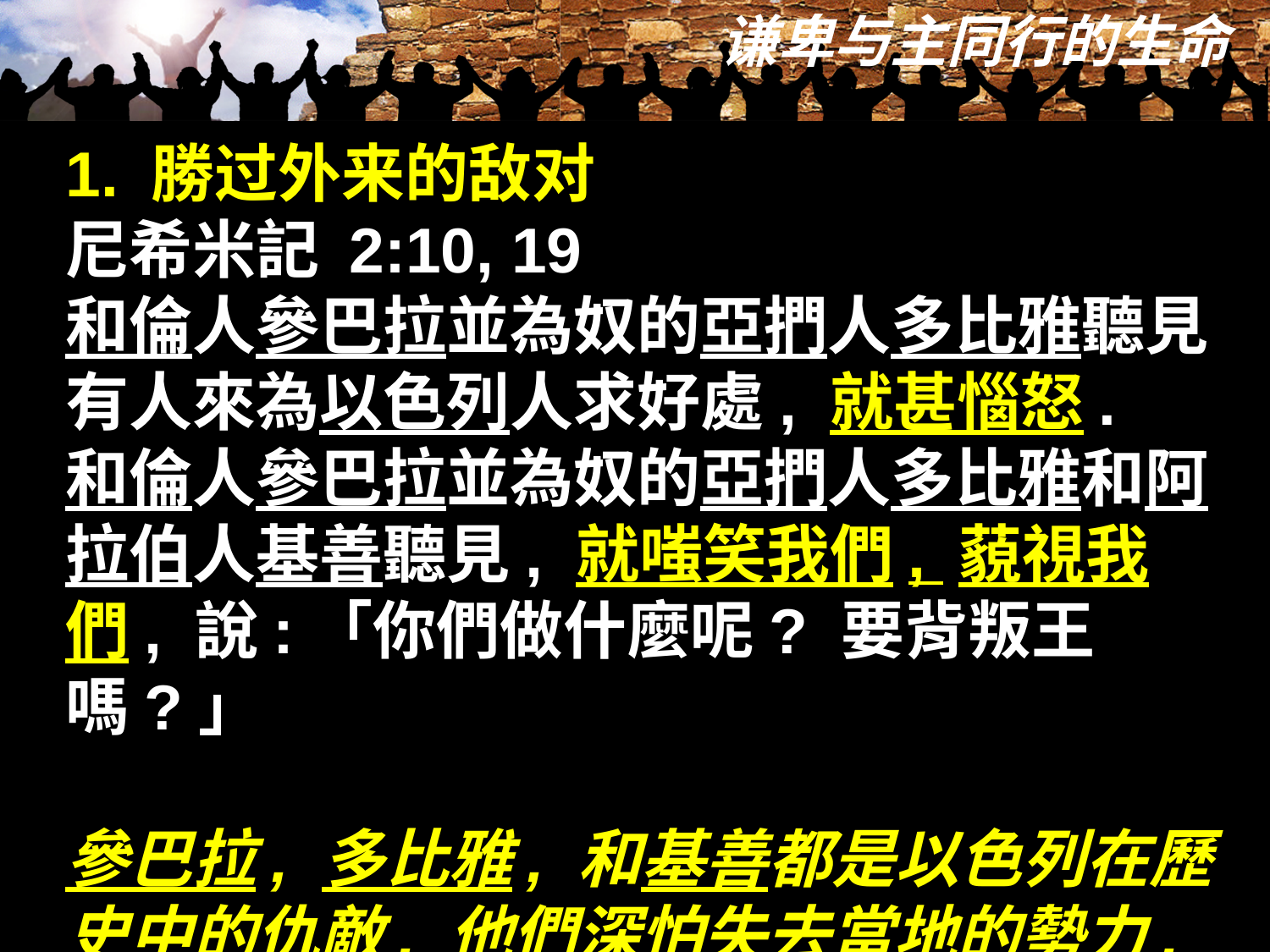

1. 勝过外来的敌对
尼希米記 2:10, 19
和倫人參巴拉並為奴的亞捫人多比雅聽見有人來為以色列人求好處, 就甚惱怒.
和倫人參巴拉並為奴的亞捫人多比雅和阿拉伯人基善聽見, 就嗤笑我們, 藐視我們, 說:「你們做什麼呢? 要背叛王嗎?」

參巴拉, 多比雅, 和基善都是以色列在歷史中的仇敵, 他們深怕失去當地的勢力.